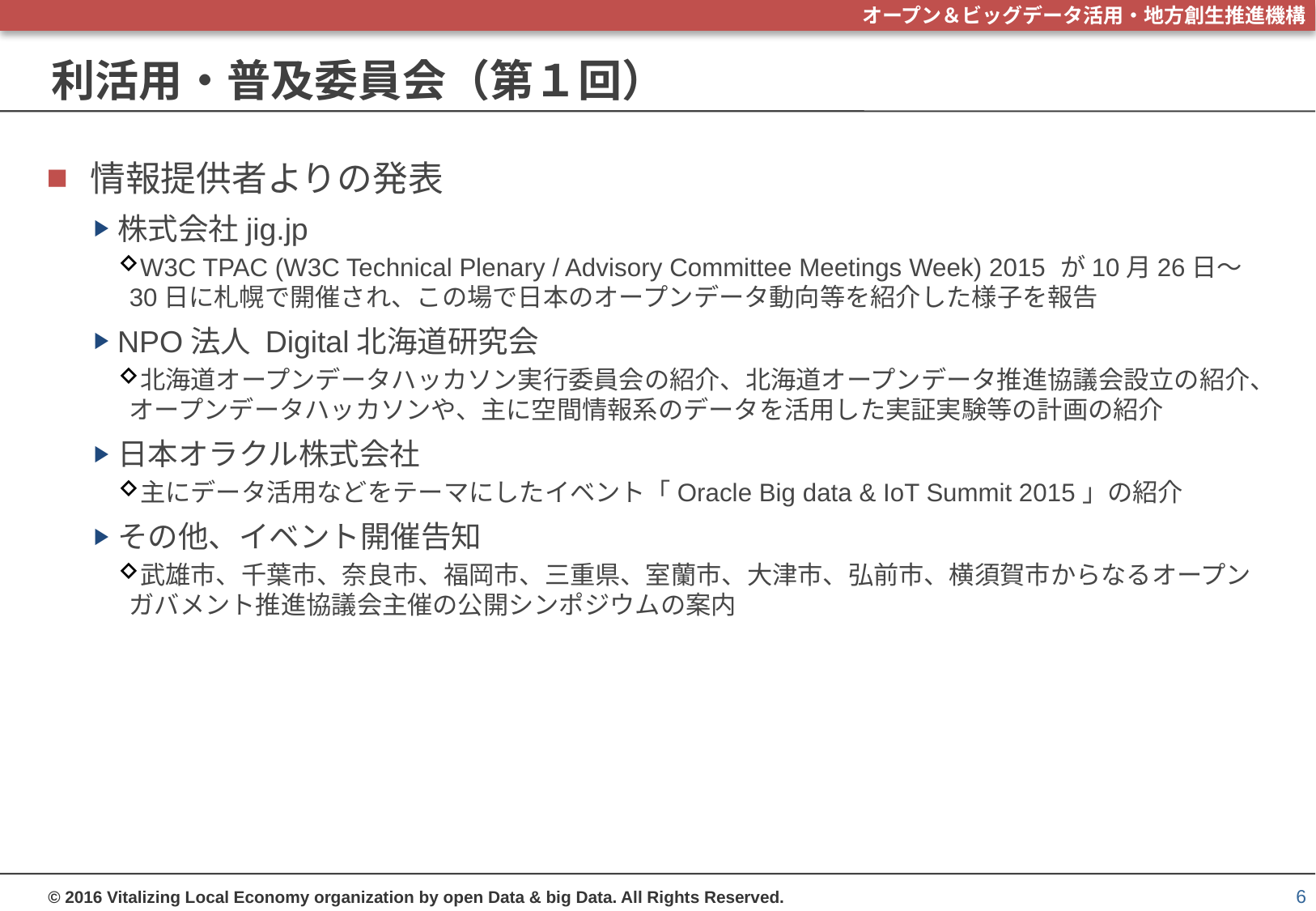

# 利活用・普及委員会（第１回）
情報提供者よりの発表
株式会社jig.jp
W3C TPAC (W3C Technical Plenary / Advisory Committee Meetings Week) 2015 が10月26日～30日に札幌で開催され、この場で日本のオープンデータ動向等を紹介した様子を報告
NPO法人 Digital北海道研究会
北海道オープンデータハッカソン実行委員会の紹介、北海道オープンデータ推進協議会設立の紹介、オープンデータハッカソンや、主に空間情報系のデータを活用した実証実験等の計画の紹介
日本オラクル株式会社
主にデータ活用などをテーマにしたイベント「Oracle Big data & IoT Summit 2015」の紹介
その他、イベント開催告知
武雄市、千葉市、奈良市、福岡市、三重県、室蘭市、大津市、弘前市、横須賀市からなるオープンガバメント推進協議会主催の公開シンポジウムの案内

6